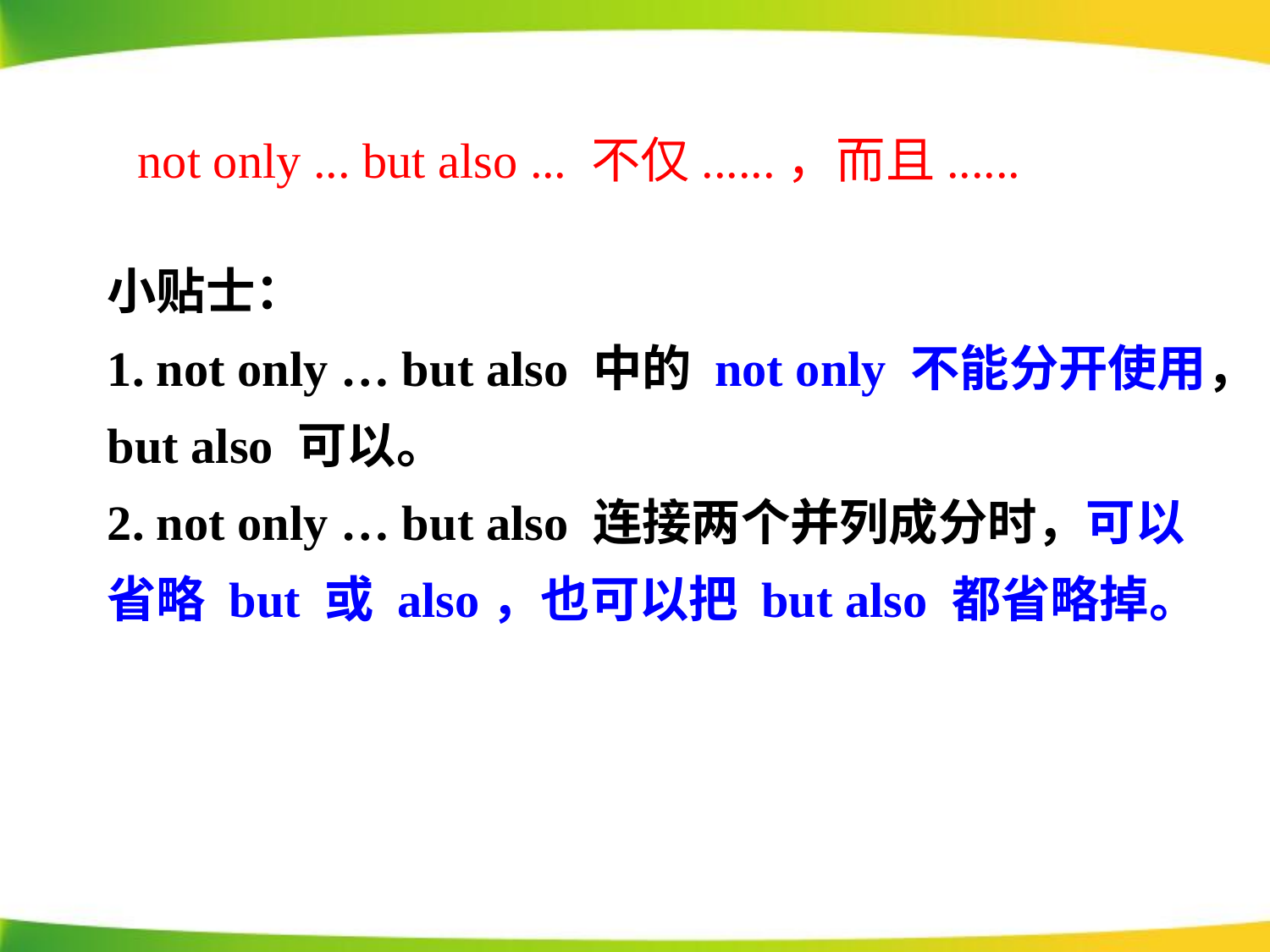

not only ... but also ... 不仅......，而且......
小贴士：
1. not only … but also 中的 not only 不能分开使用，but also 可以。
2. not only … but also 连接两个并列成分时，可以省略 but 或 also，也可以把 but also 都省略掉。